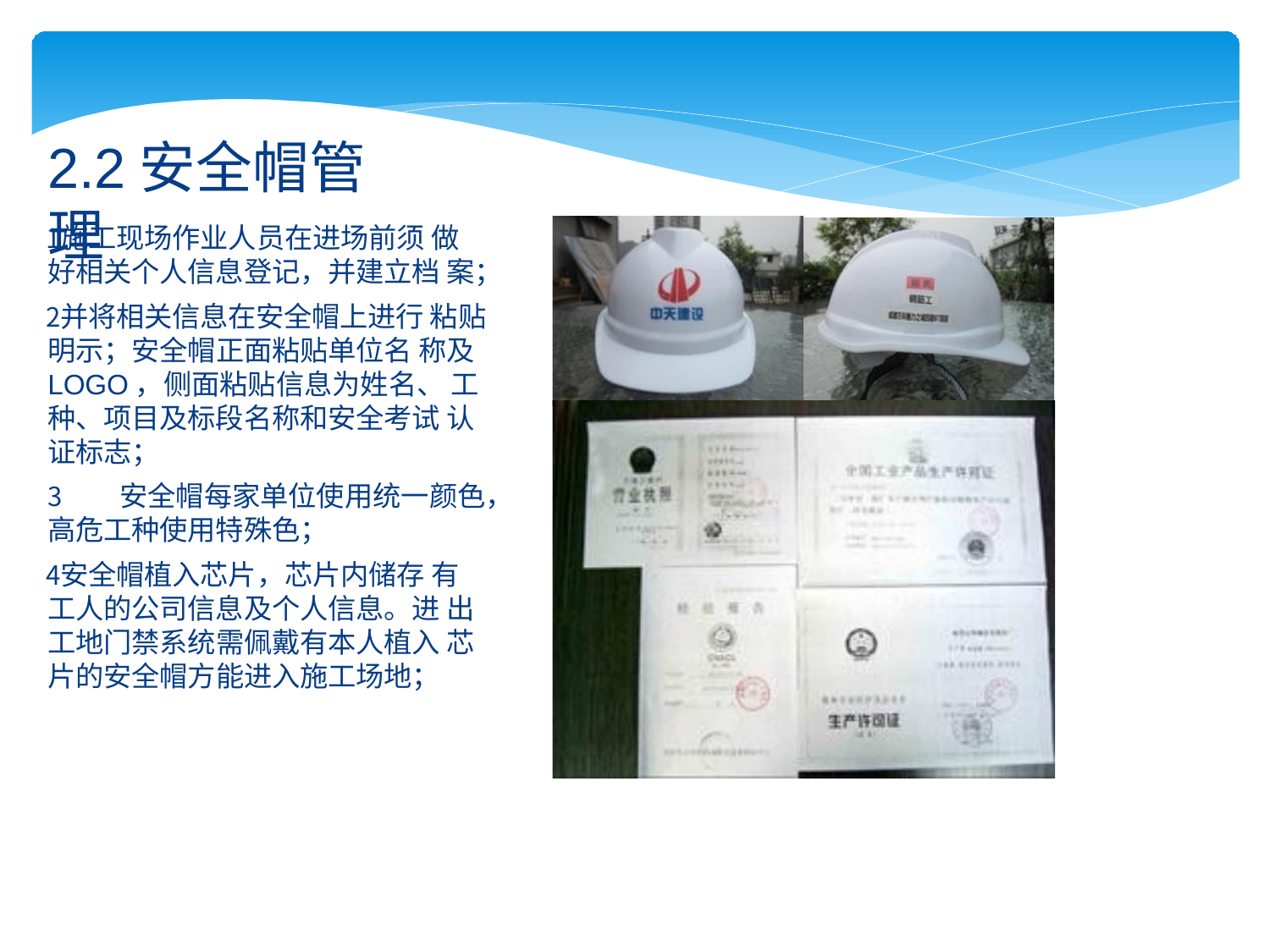

# 2.2安全帽管理

施工现场作业人员在进场前须 做好相关个人信息登记，并建立档 案；
并将相关信息在安全帽上进行 粘贴明示；安全帽正面粘贴单位名 称及LOGO，侧面粘贴信息为姓名、 工种、项目及标段名称和安全考试 认证标志；
安全帽每家单位使用统一颜色，
高危工种使用特殊色；
安全帽植入芯片，芯片内储存 有工人的公司信息及个人信息。进 出工地门禁系统需佩戴有本人植入 芯片的安全帽方能进入施工场地；